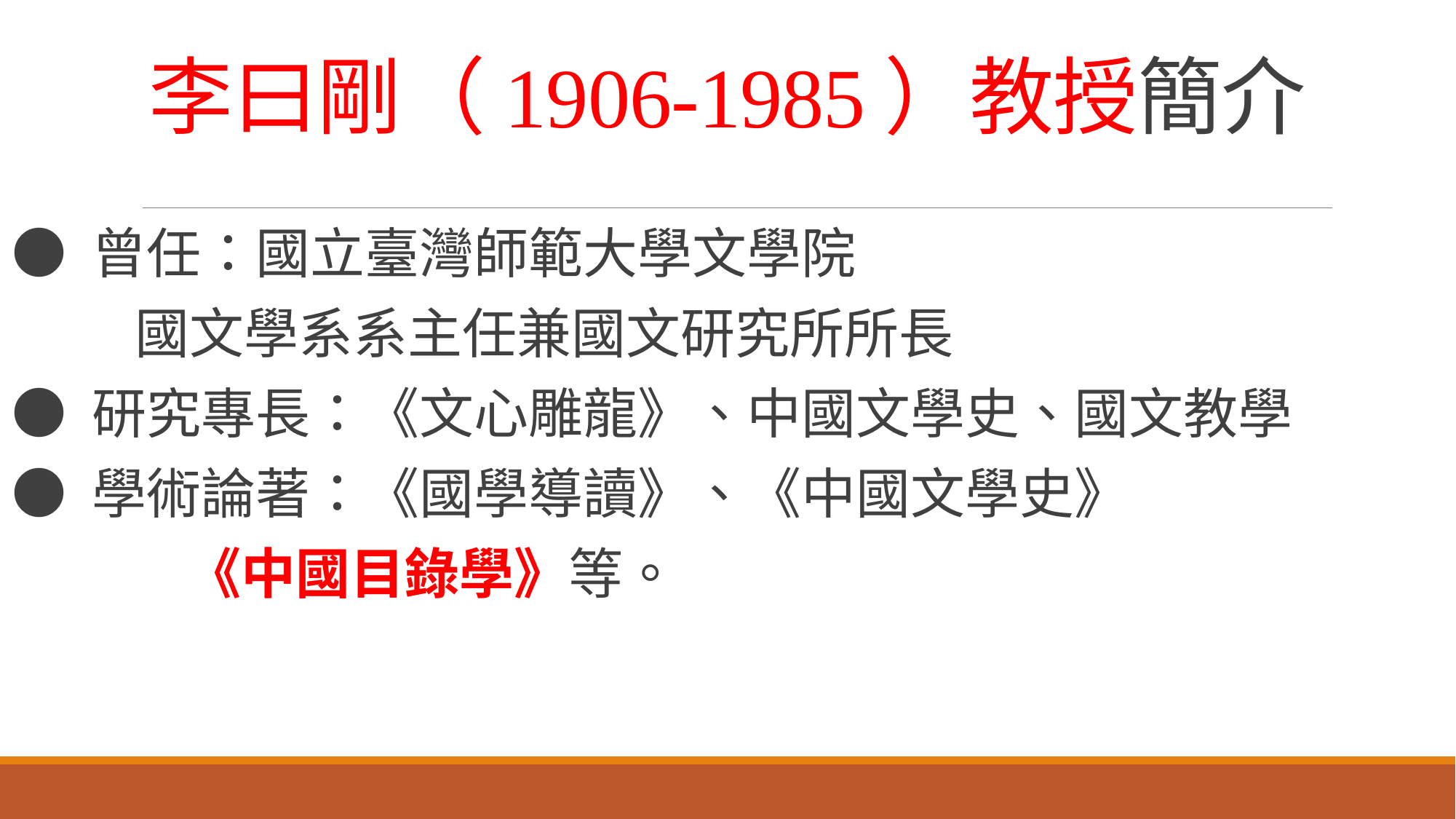

# 李曰剛（1906-1985）教授簡介
● 曾任：國立臺灣師範大學文學院
         國文學系系主任兼國文研究所所長
● 研究專長：《文心雕龍》、中國文學史、國文教學
● 學術論著：《國學導讀》、《中國文學史》
              《中國目錄學》等。